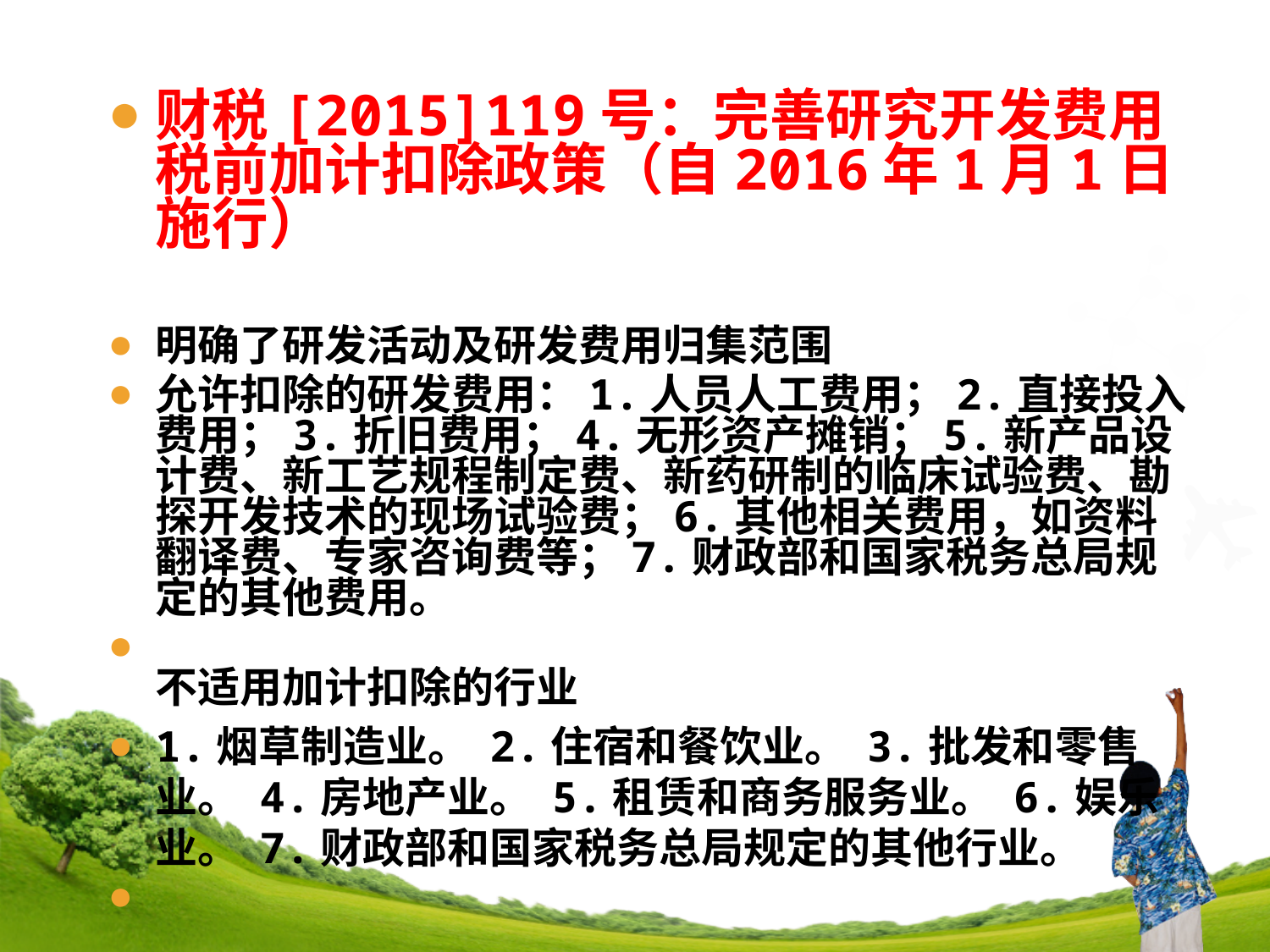

财税[2015]119号：完善研究开发费用税前加计扣除政策（自2016年1月1日施行）

明确了研发活动及研发费用归集范围
允许扣除的研发费用：1.人员人工费用；2.直接投入费用；3.折旧费用；4.无形资产摊销；5.新产品设计费、新工艺规程制定费、新药研制的临床试验费、勘探开发技术的现场试验费；6.其他相关费用，如资料翻译费、专家咨询费等；7.财政部和国家税务总局规定的其他费用。
不适用加计扣除的行业
1.烟草制造业。 2.住宿和餐饮业。 3.批发和零售业。 4.房地产业。 5.租赁和商务服务业。 6.娱乐业。 7.财政部和国家税务总局规定的其他行业。